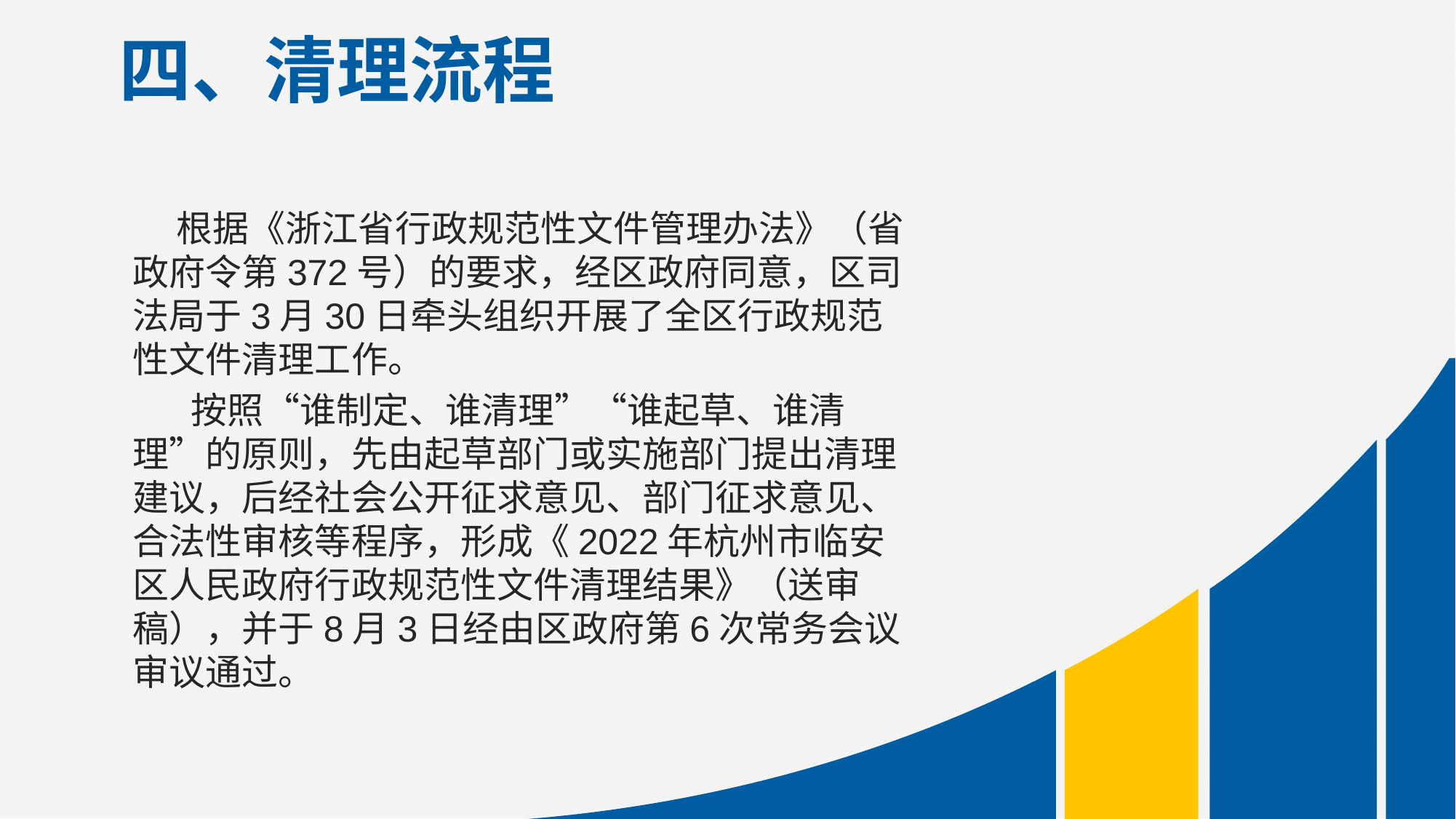

四、清理流程
      根据《浙江省行政规范性文件管理办法》（省政府令第372号）的要求，经区政府同意，区司法局于3月30日牵头组织开展了全区行政规范性文件清理工作。
      按照“谁制定、谁清理”“谁起草、谁清理”的原则，先由起草部门或实施部门提出清理建议，后经社会公开征求意见、部门征求意见、合法性审核等程序，形成《2022年杭州市临安区人民政府行政规范性文件清理结果》（送审稿），并于8月3日经由区政府第6次常务会议审议通过。